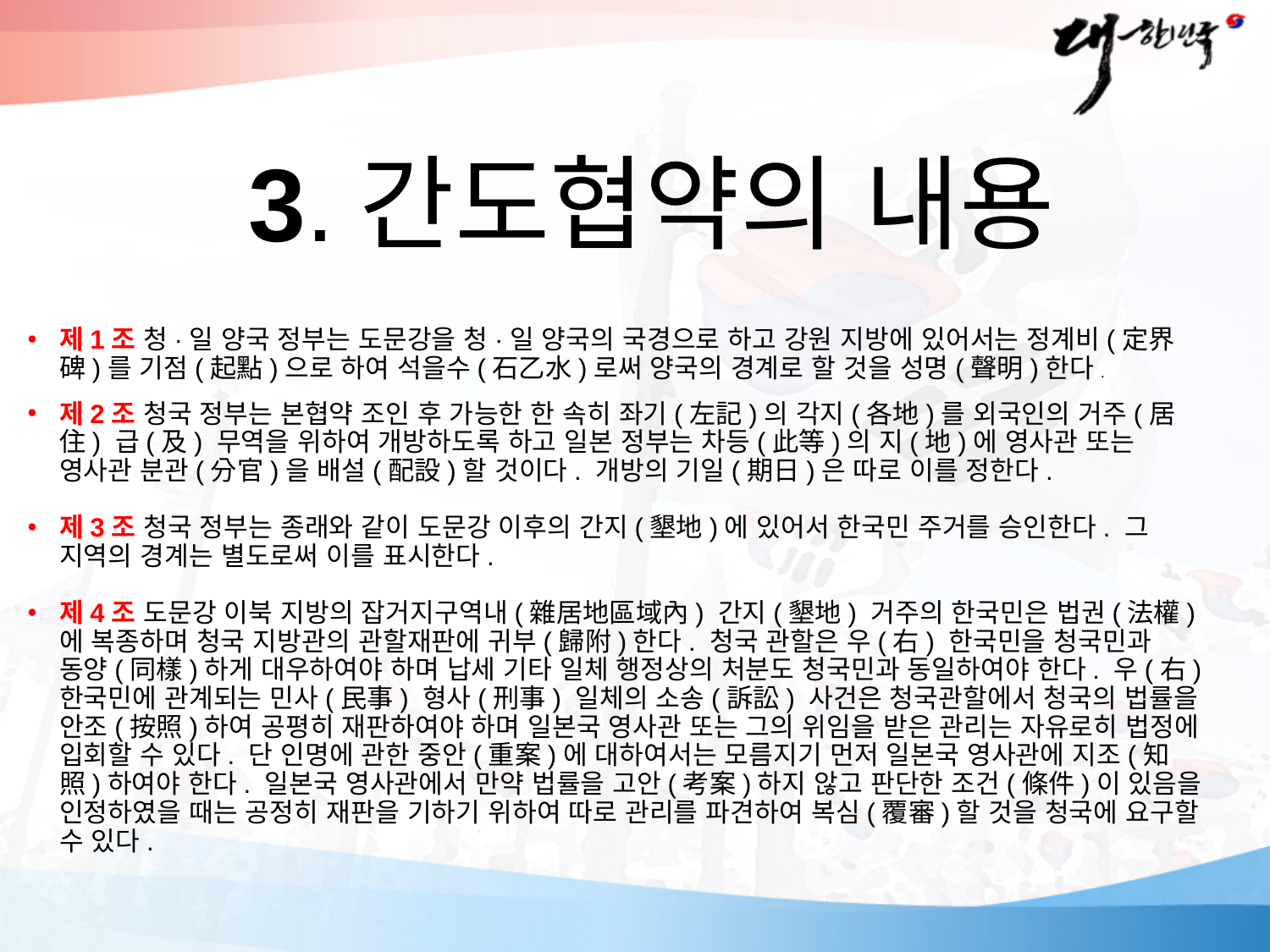

# 3.간도협약의 내용
제1조 청·일 양국 정부는 도문강을 청·일 양국의 국경으로 하고 강원 지방에 있어서는 정계비(定界碑)를 기점(起點)으로 하여 석을수(石乙水)로써 양국의 경계로 할 것을 성명(聲明)한다.

제2조 청국 정부는 본협약 조인 후 가능한 한 속히 좌기(左記)의 각지(各地)를 외국인의 거주(居住) 급(及) 무역을 위하여 개방하도록 하고 일본 정부는 차등(此等)의 지(地)에 영사관 또는 영사관 분관(分官)을 배설(配設)할 것이다. 개방의 기일(期日)은 따로 이를 정한다.

제3조 청국 정부는 종래와 같이 도문강 이후의 간지(墾地)에 있어서 한국민 주거를 승인한다. 그 지역의 경계는 별도로써 이를 표시한다.

제4조 도문강 이북 지방의 잡거지구역내(雜居地區域內) 간지(墾地) 거주의 한국민은 법권(法權)에 복종하며 청국 지방관의 관할재판에 귀부(歸附)한다. 청국 관할은 우(右) 한국민을 청국민과 동양(同樣)하게 대우하여야 하며 납세 기타 일체 행정상의 처분도 청국민과 동일하여야 한다. 우(右) 한국민에 관계되는 민사(民事) 형사(刑事) 일체의 소송(訴訟) 사건은 청국관할에서 청국의 법률을 안조(按照)하여 공평히 재판하여야 하며 일본국 영사관 또는 그의 위임을 받은 관리는 자유로히 법정에 입회할 수 있다. 단 인명에 관한 중안(重案)에 대하여서는 모름지기 먼저 일본국 영사관에 지조(知照)하여야 한다. 일본국 영사관에서 만약 법률을 고안(考案)하지 않고 판단한 조건(條件)이 있음을 인정하였을 때는 공정히 재판을 기하기 위하여 따로 관리를 파견하여 복심(覆審)할 것을 청국에 요구할 수 있다.